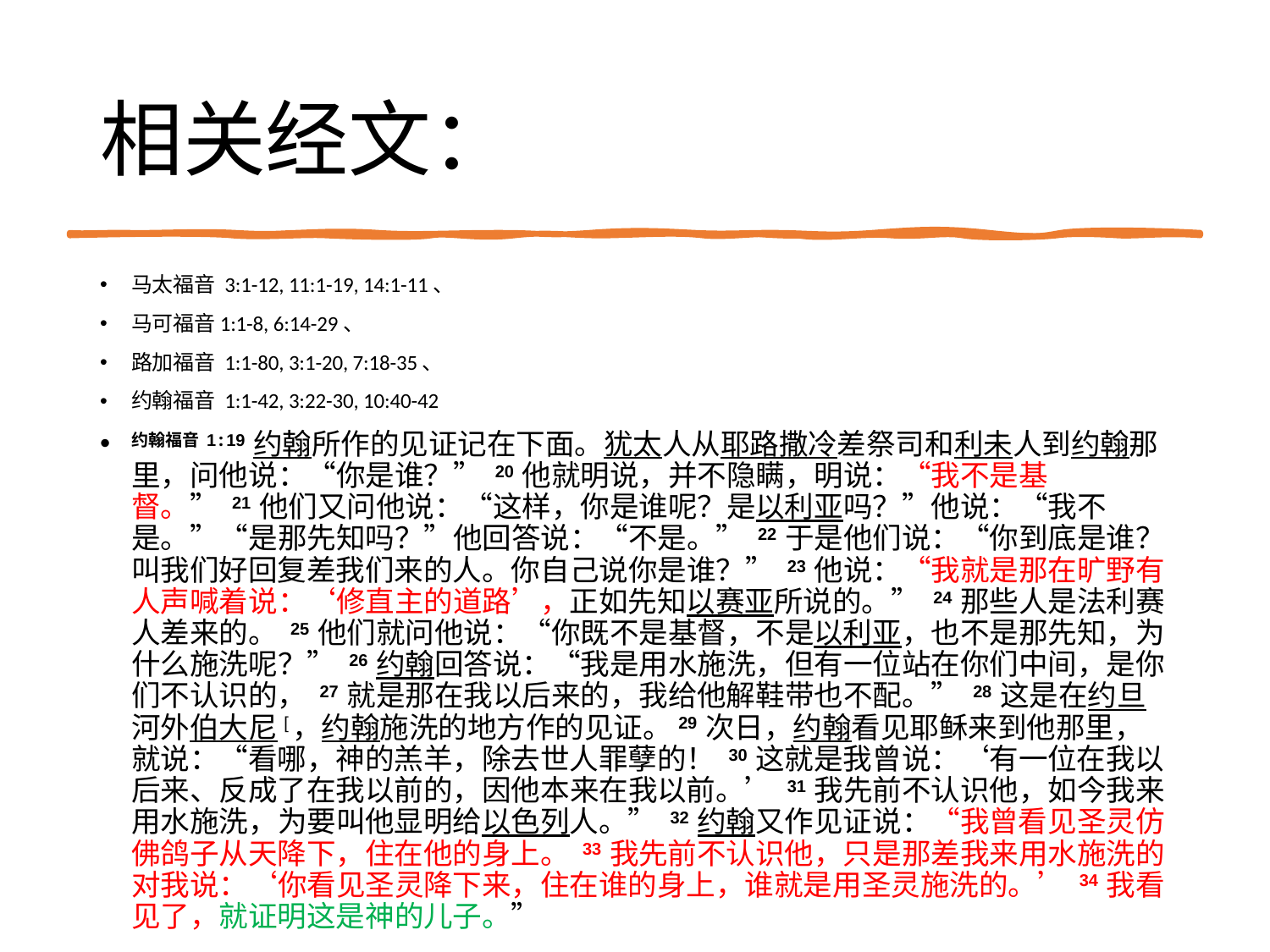

# 相关经文：

马太福音 3:1-12, 11:1-19, 14:1-11、
马可福音1:1-8, 6:14-29、
路加福音 1:1-80, 3:1-20, 7:18-35、
约翰福音 1:1-42, 3:22-30, 10:40-42
约翰福音 1:19 约翰所作的见证记在下面。犹太人从耶路撒冷差祭司和利未人到约翰那里，问他说：“你是谁？” 20 他就明说，并不隐瞒，明说：“我不是基督。” 21 他们又问他说：“这样，你是谁呢？是以利亚吗？”他说：“我不是。”“是那先知吗？”他回答说：“不是。” 22 于是他们说：“你到底是谁？叫我们好回复差我们来的人。你自己说你是谁？” 23 他说：“我就是那在旷野有人声喊着说：‘修直主的道路’，正如先知以赛亚所说的。” 24 那些人是法利赛人差来的。 25 他们就问他说：“你既不是基督，不是以利亚，也不是那先知，为什么施洗呢？” 26 约翰回答说：“我是用水施洗，但有一位站在你们中间，是你们不认识的， 27 就是那在我以后来的，我给他解鞋带也不配。” 28 这是在约旦河外伯大尼[，约翰施洗的地方作的见证。29 次日，约翰看见耶稣来到他那里，就说：“看哪，神的羔羊，除去世人罪孽的！ 30 这就是我曾说：‘有一位在我以后来、反成了在我以前的，因他本来在我以前。’ 31 我先前不认识他，如今我来用水施洗，为要叫他显明给以色列人。” 32 约翰又作见证说：“我曾看见圣灵仿佛鸽子从天降下，住在他的身上。 33 我先前不认识他，只是那差我来用水施洗的对我说：‘你看见圣灵降下来，住在谁的身上，谁就是用圣灵施洗的。’ 34 我看见了，就证明这是神的儿子。”